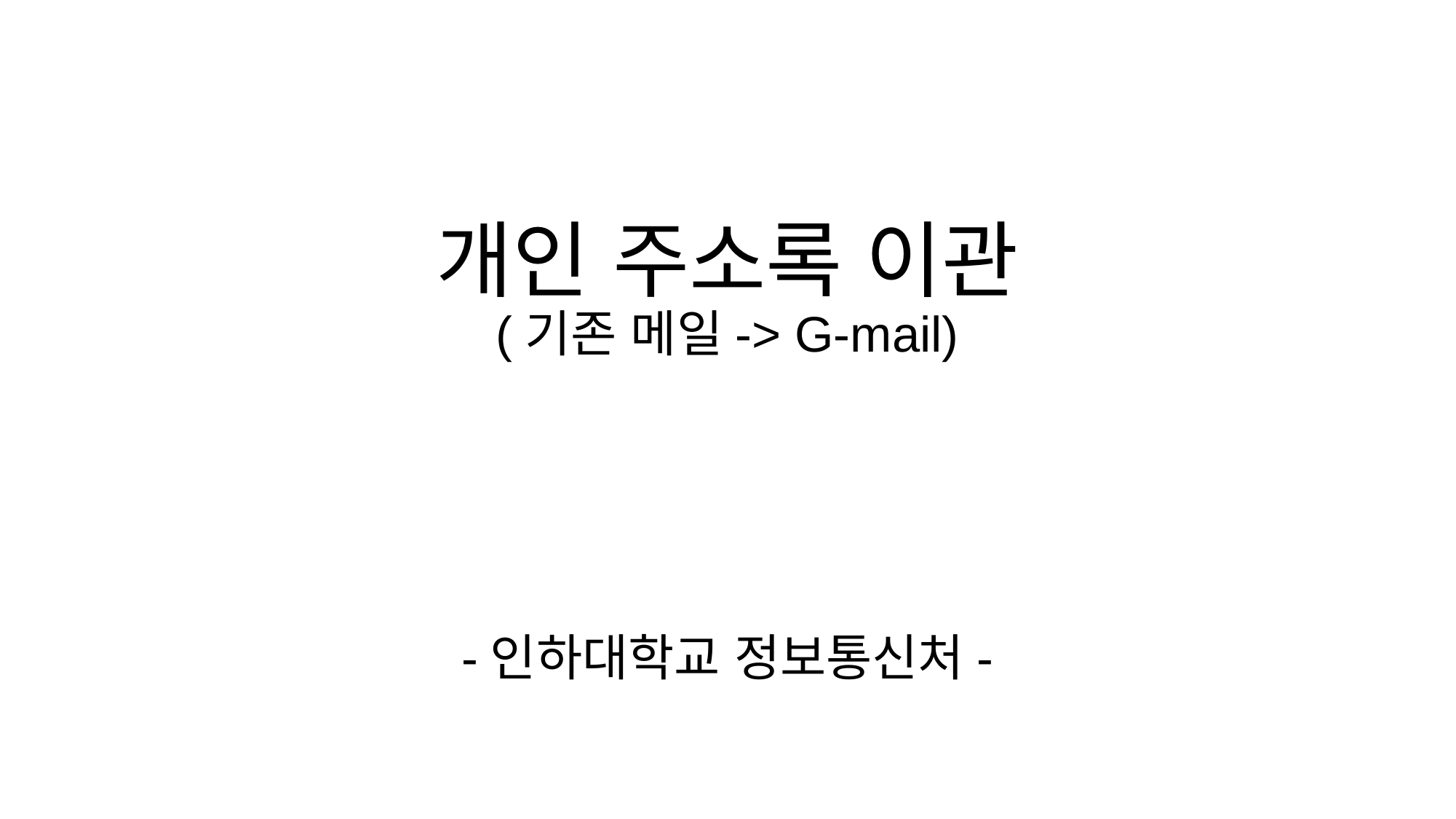

개인 주소록 이관
(기존 메일-> G-mail)

-인하대학교 정보통신처-